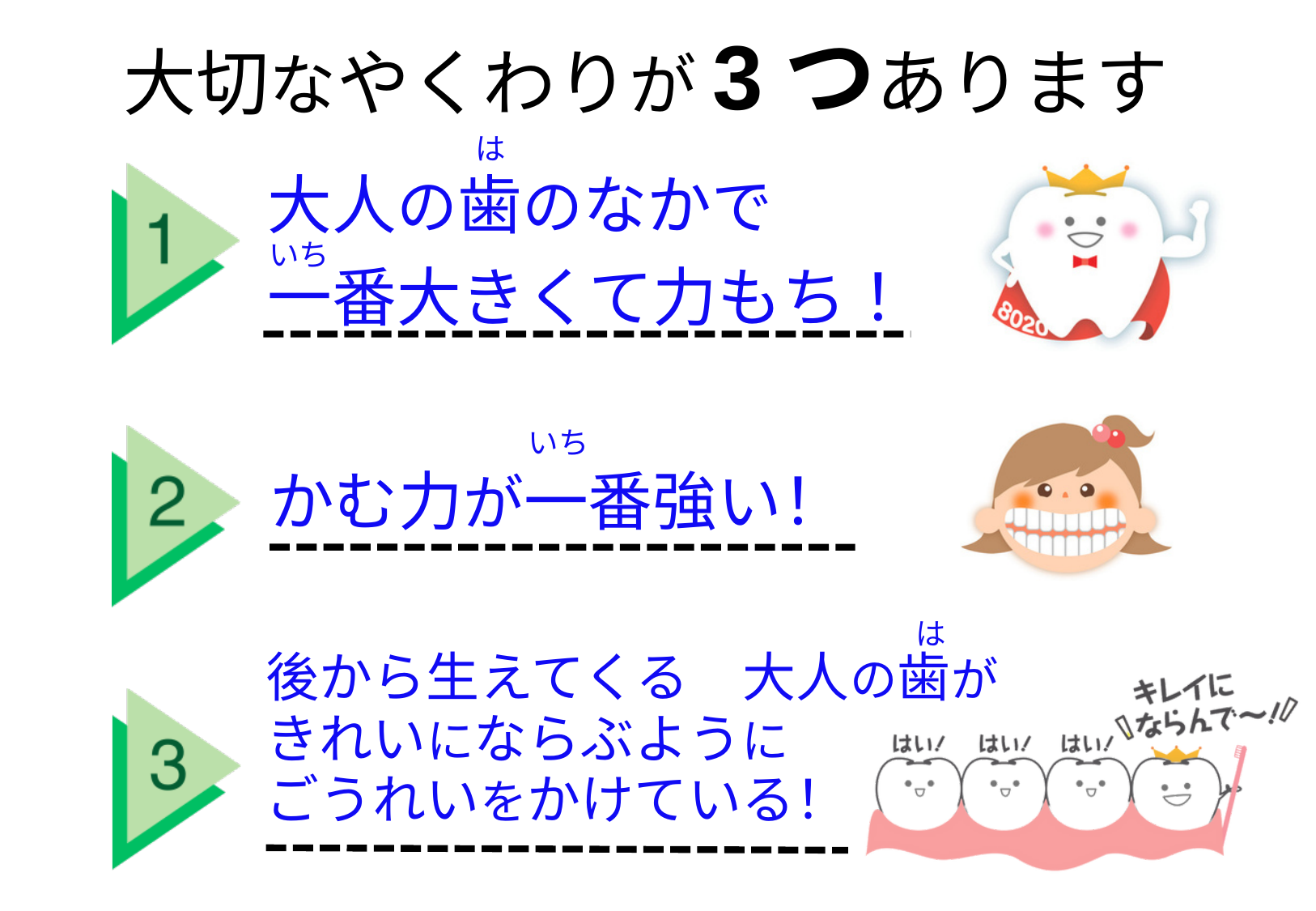

大切なやくわりが3つあります
は
大人の歯のなかで
いち
一番大きくて力もち！

いち
かむ力が一番強い！

は
後から生えてくる　大人の歯が
きれいにならぶように
ごうれいをかけている！